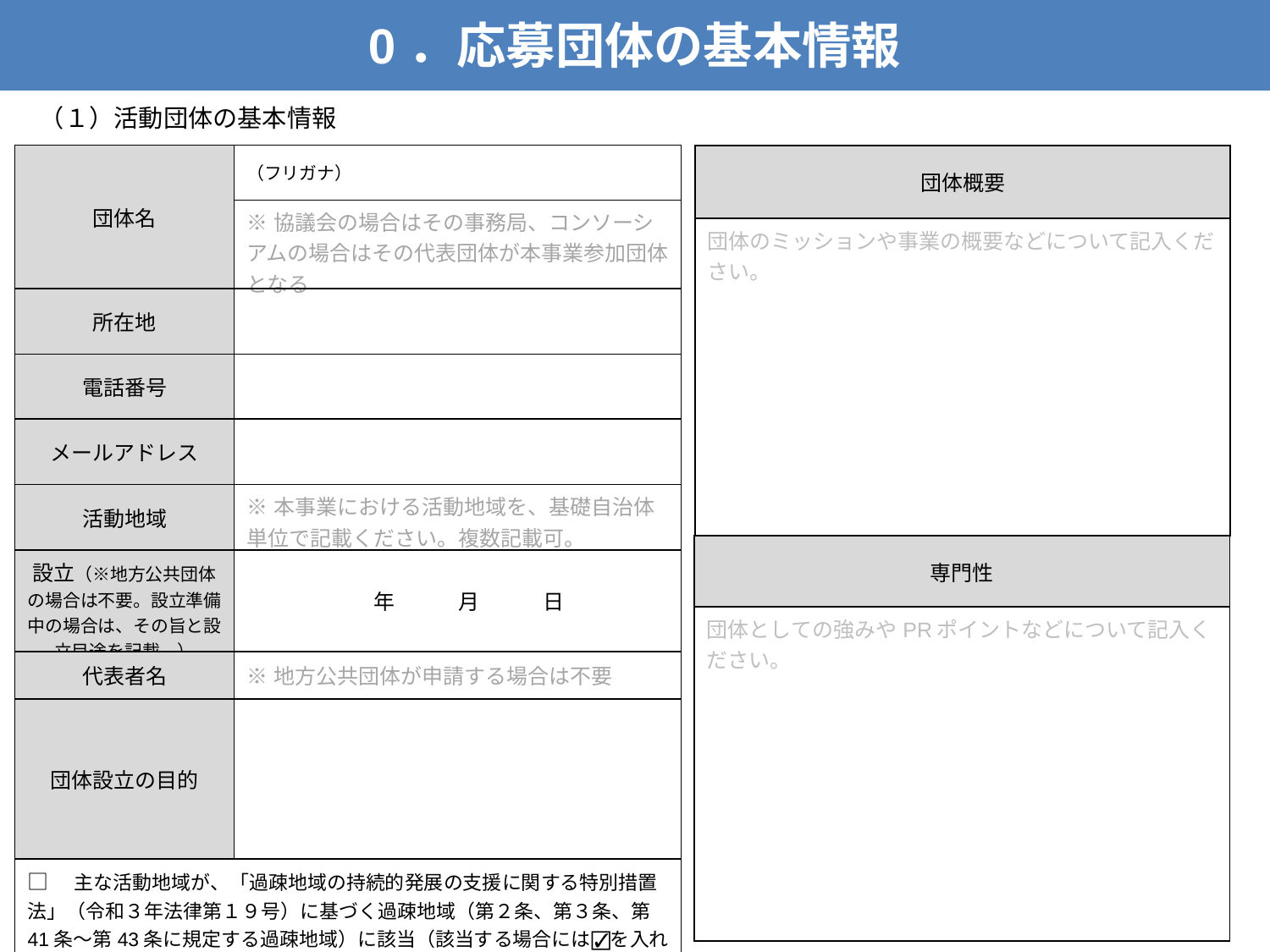

0．応募団体の基本情報
（１）活動団体の基本情報
| 団体名 | （フリガナ） |
| --- | --- |
|  | ※協議会の場合はその事務局、コンソーシアムの場合はその代表団体が本事業参加団体となる |
| 所在地 |  |
| 電話番号 |  |
| メールアドレス |  |
| 活動地域 | ※本事業における活動地域を、基礎自治体単位で記載ください。複数記載可。 |
| 設立（※地方公共団体の場合は不要。設立準備中の場合は、その旨と設立目途を記載。） | 年　　　月　　　日 |
| 代表者名 | ※地方公共団体が申請する場合は不要 |
| 団体設立の目的 |  |
| □　主な活動地域が、「過疎地域の持続的発展の支援に関する特別措置法」（令和３年法律第１９号）に基づく過疎地域（第２条、第３条、第41条～第43条に規定する過疎地域）に該当（該当する場合には☑を入れてください。） https://www.soumu.go.jp/main\_content/000807168.pdf |  |
| 団体概要 |
| --- |
| 団体のミッションや事業の概要などについて記入ください。 |
| 専門性 |
| --- |
| 団体としての強みやPRポイントなどについて記入ください。 |